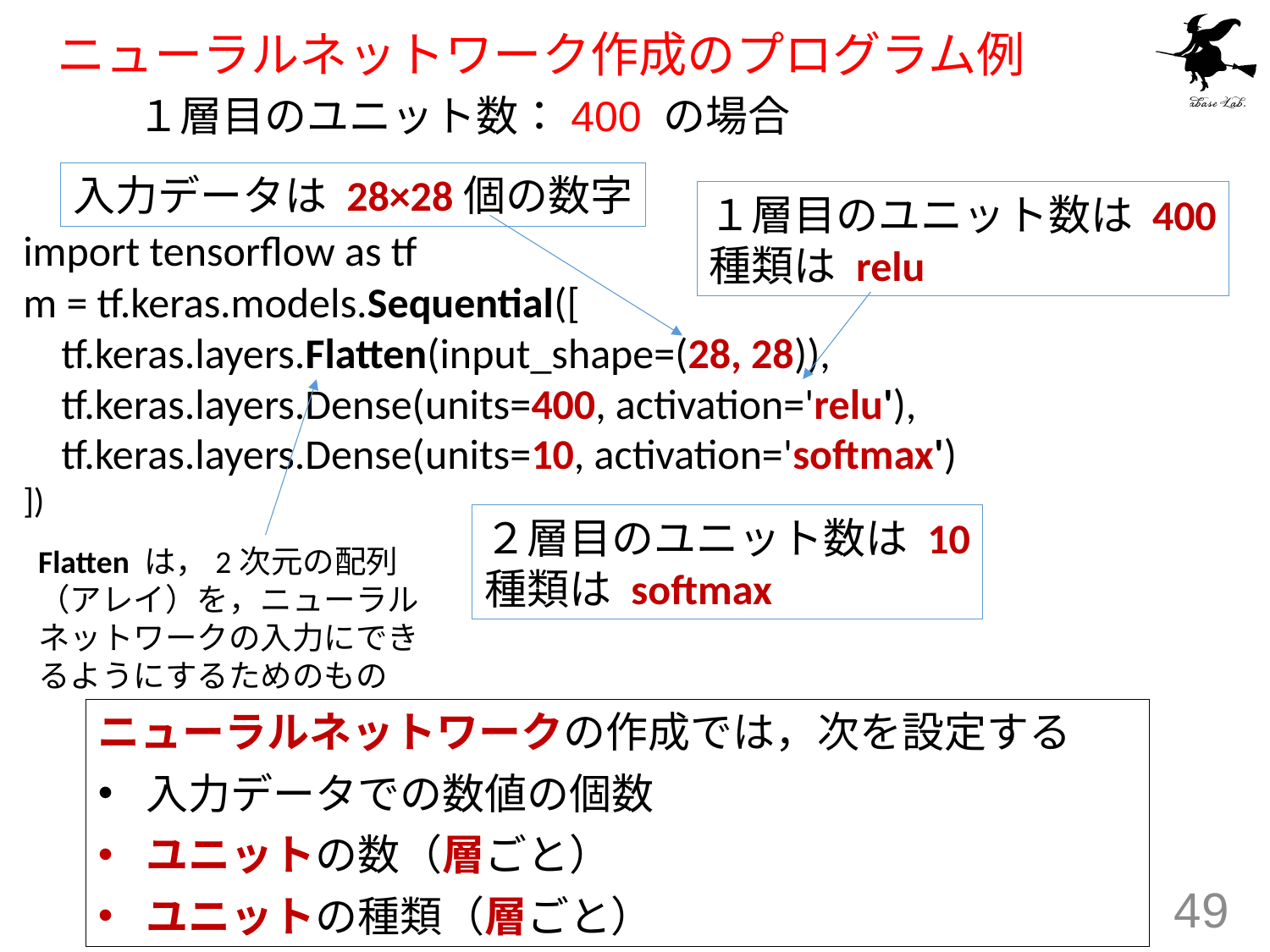

# ニューラルネットワーク作成のプログラム例
１層目のユニット数：400 の場合

import tensorflow as tf
m = tf.keras.models.Sequential([
    tf.keras.layers.Flatten(input_shape=(28, 28)),
    tf.keras.layers.Dense(units=400, activation='relu'),
    tf.keras.layers.Dense(units=10, activation='softmax')
])

入力データは 28×28個の数字
１層目のユニット数は 400
種類は relu
２層目のユニット数は 10
種類は softmax
Flatten は，2次元の配列（アレイ）を，ニューラルネットワークの入力にできるようにするためのもの
ニューラルネットワークの作成では，次を設定する
入力データでの数値の個数
ユニットの数（層ごと）
ユニットの種類（層ごと）
49